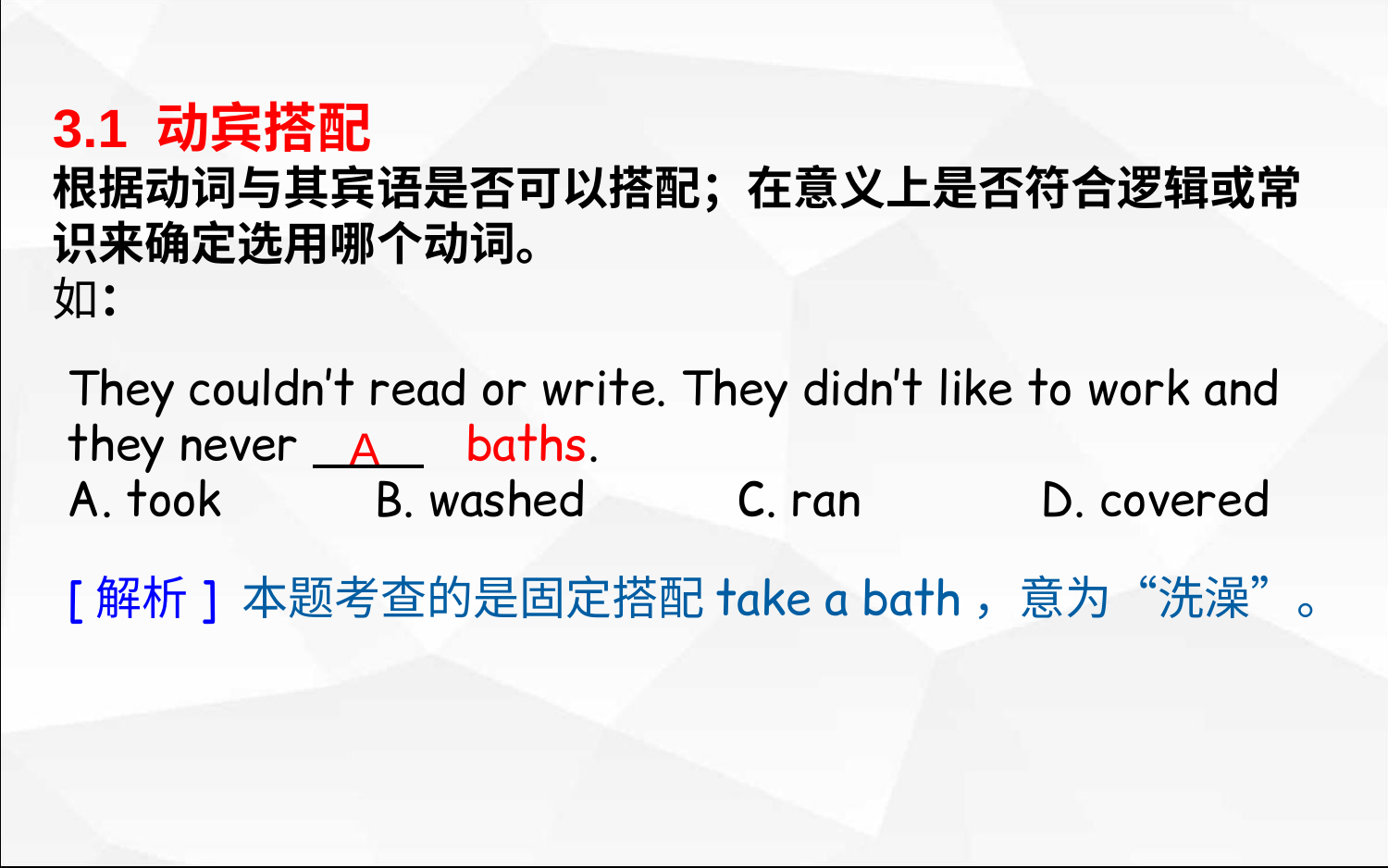

3.1 动宾搭配
根据动词与其宾语是否可以搭配；在意义上是否符合逻辑或常识来确定选用哪个动词。
如：

They couldn’t read or write. They didn’t like to work and they never            baths.
A. took           B. washed           C. ran             D. covered

A
[解析] 本题考查的是固定搭配take a bath，意为“洗澡”。
17